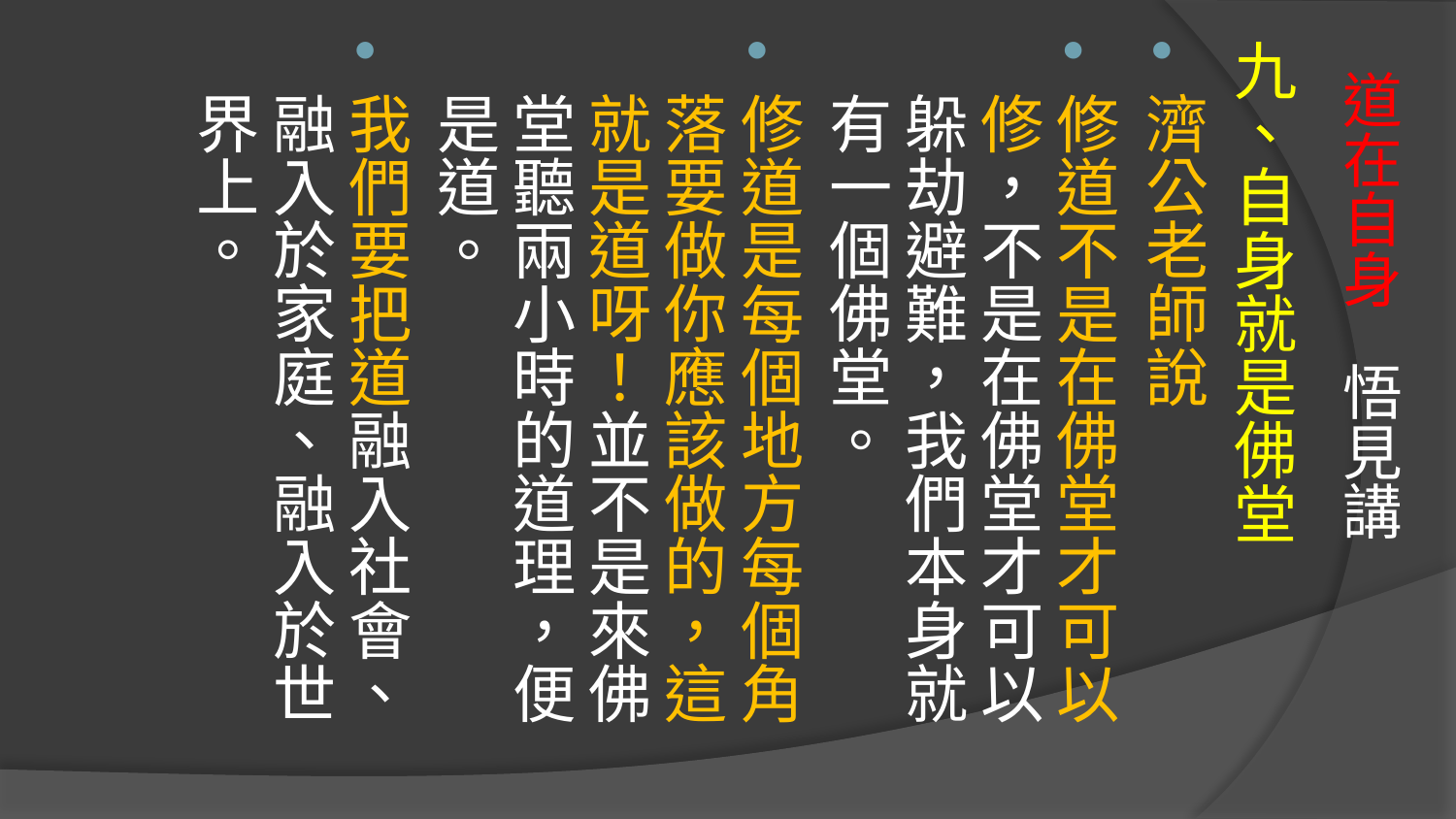

九、自身就是佛堂
濟公老師說
修道不是在佛堂才可以修，不是在佛堂才可以躲劫避難，我們本身就有一個佛堂。
修道是每個地方每個角落要做你應該做的，這就是道呀！並不是來佛堂聽兩小時的道理，便是道。
我們要把道融入社會、融入於家庭、融入於世界上。

# 道在自身    悟見講